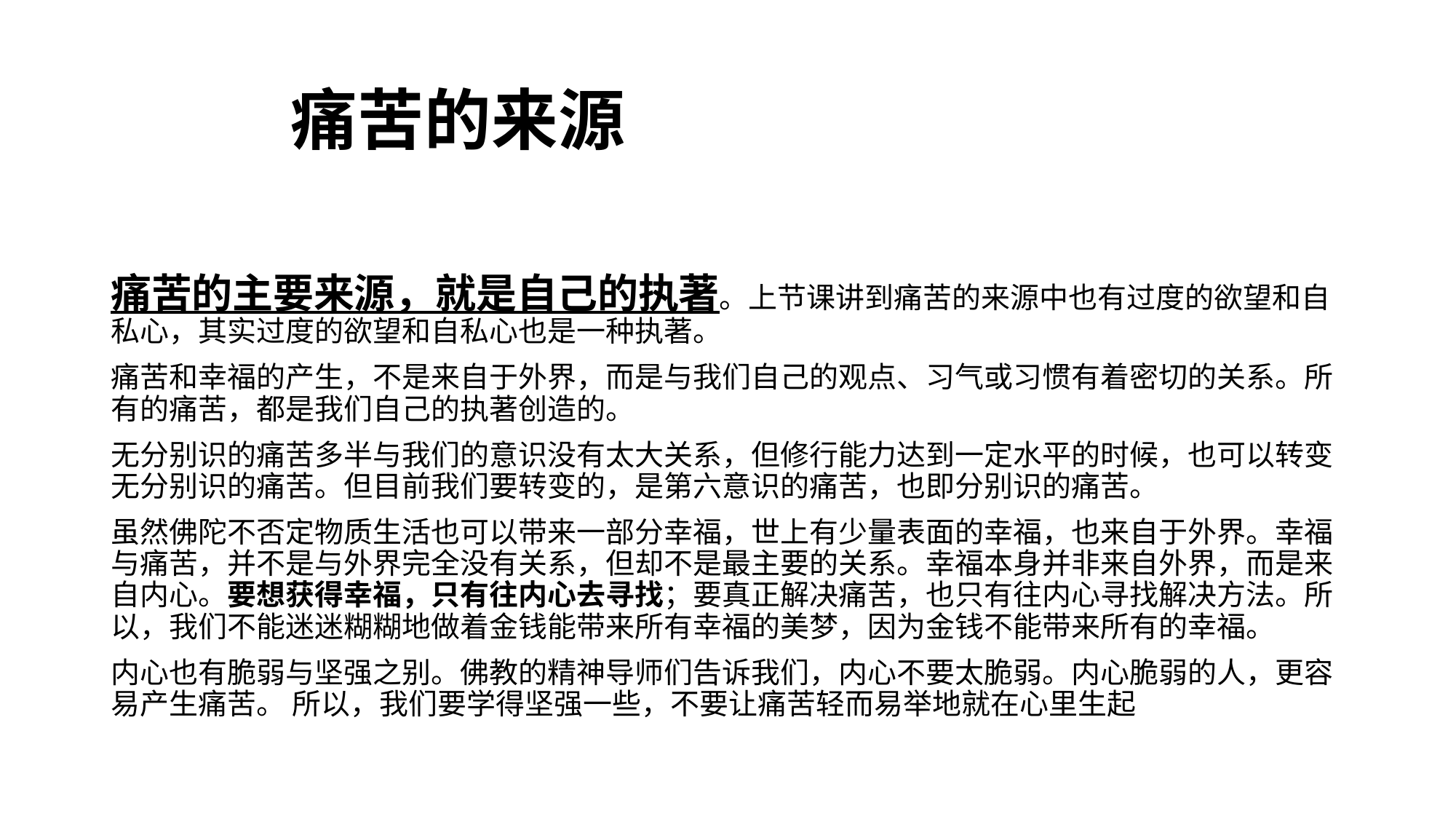

# 痛苦的来源

痛苦的主要来源，就是自己的执著。上节课讲到痛苦的来源中也有过度的欲望和自私心，其实过度的欲望和自私心也是一种执著。
痛苦和幸福的产生，不是来自于外界，而是与我们自己的观点、习气或习惯有着密切的关系。所有的痛苦，都是我们自己的执著创造的。
无分别识的痛苦多半与我们的意识没有太大关系，但修行能力达到一定水平的时候，也可以转变无分别识的痛苦。但目前我们要转变的，是第六意识的痛苦，也即分别识的痛苦。
虽然佛陀不否定物质生活也可以带来一部分幸福，世上有少量表面的幸福，也来自于外界。幸福与痛苦，并不是与外界完全没有关系，但却不是最主要的关系。幸福本身并非来自外界，而是来自内心。要想获得幸福，只有往内心去寻找；要真正解决痛苦，也只有往内心寻找解决方法。所以，我们不能迷迷糊糊地做着金钱能带来所有幸福的美梦，因为金钱不能带来所有的幸福。
内心也有脆弱与坚强之别。佛教的精神导师们告诉我们，内心不要太脆弱。内心脆弱的人，更容易产生痛苦。 所以，我们要学得坚强一些，不要让痛苦轻而易举地就在心里生起